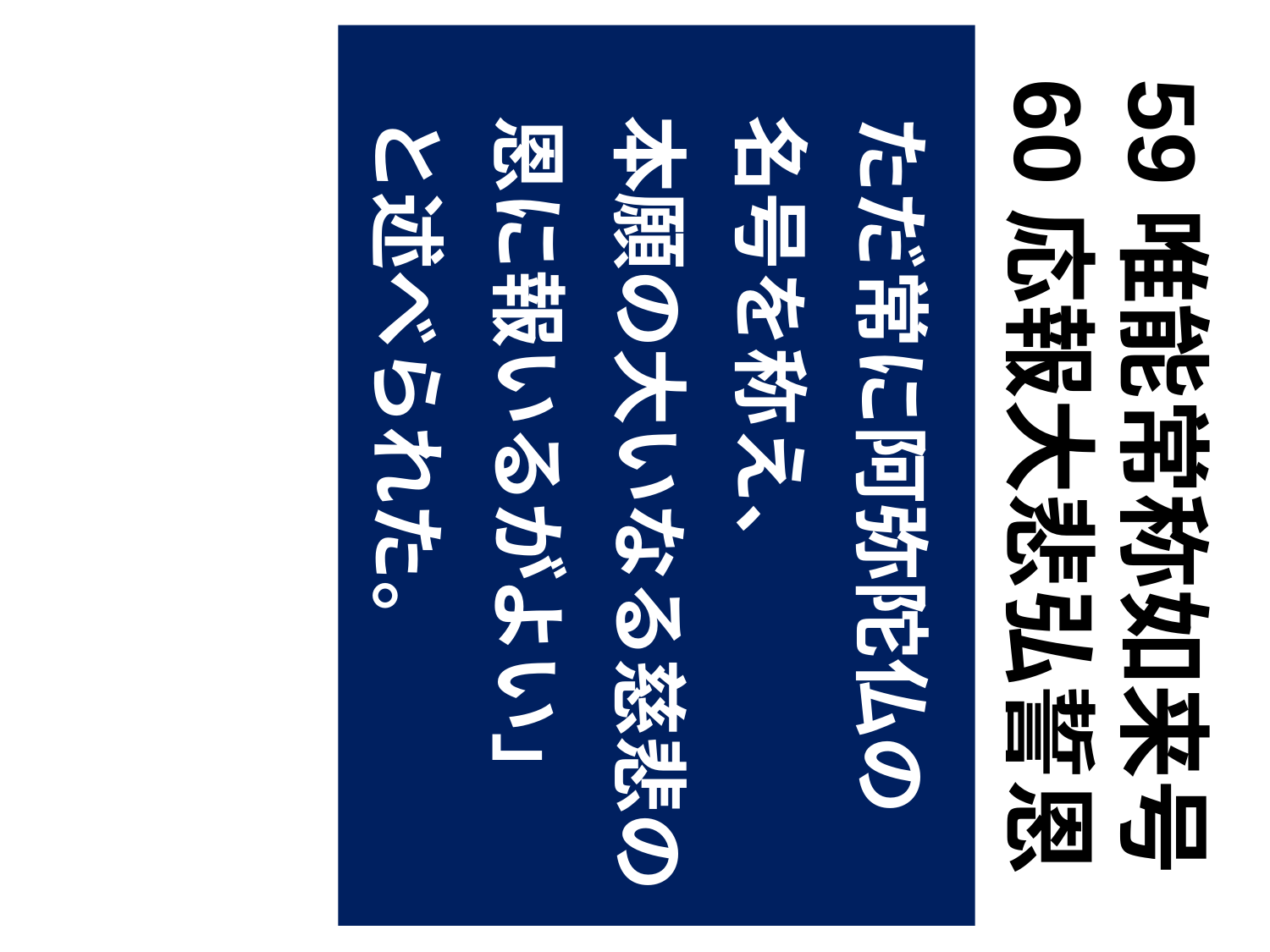

59唯能常称如来号
60応報大悲弘誓恩
　ただ常に阿弥陀仏の
　名号を称え、
　本願の大いなる慈悲の
　恩に報いるがよい」
　と述べられた。